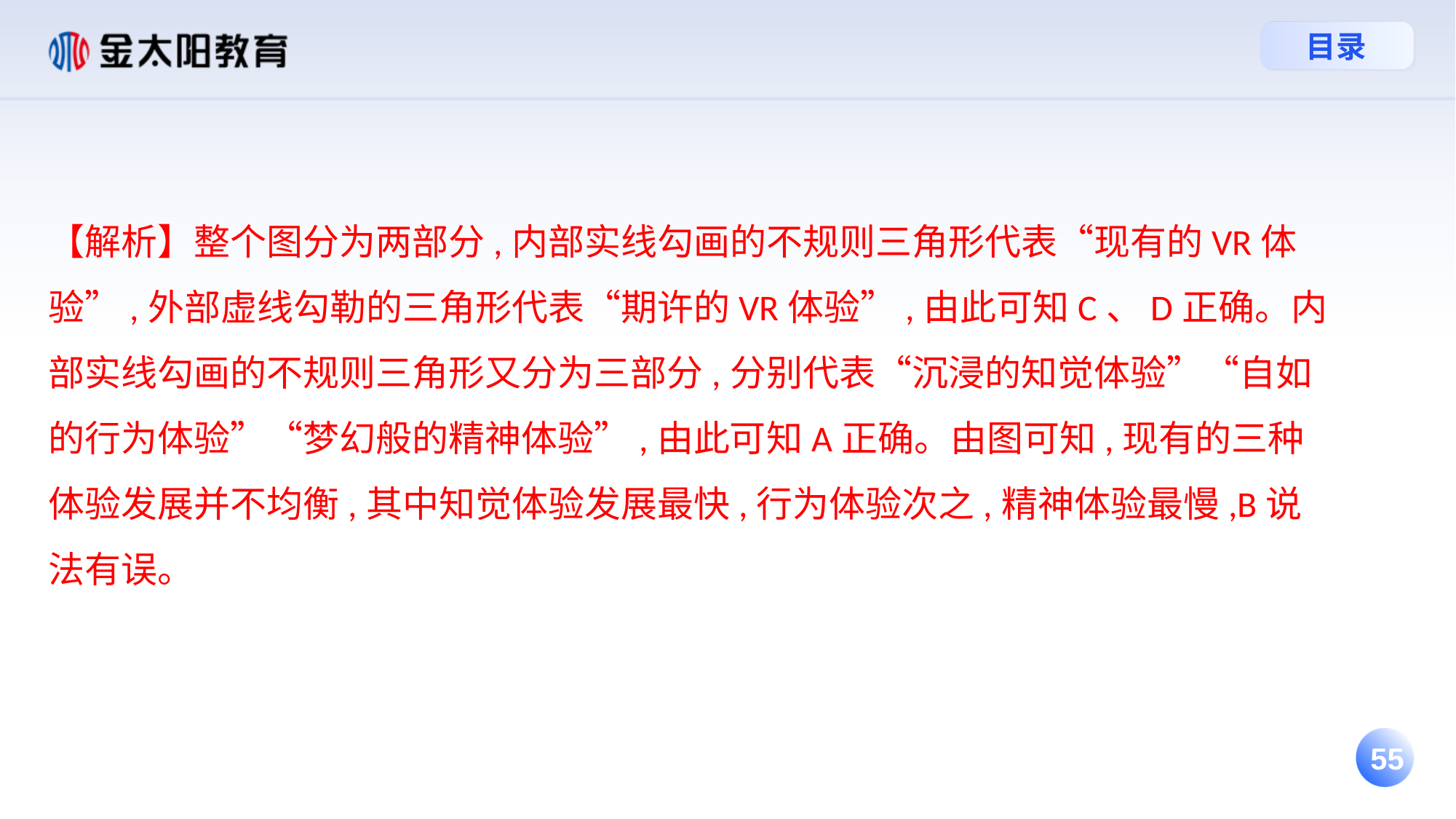

【解析】整个图分为两部分,内部实线勾画的不规则三角形代表“现有的VR体验”,外部虚线勾勒的三角形代表“期许的VR体验”,由此可知C、D正确。内部实线勾画的不规则三角形又分为三部分,分别代表“沉浸的知觉体验”“自如的行为体验”“梦幻般的精神体验”,由此可知A正确。由图可知,现有的三种体验发展并不均衡,其中知觉体验发展最快,行为体验次之,精神体验最慢,B说法有误。